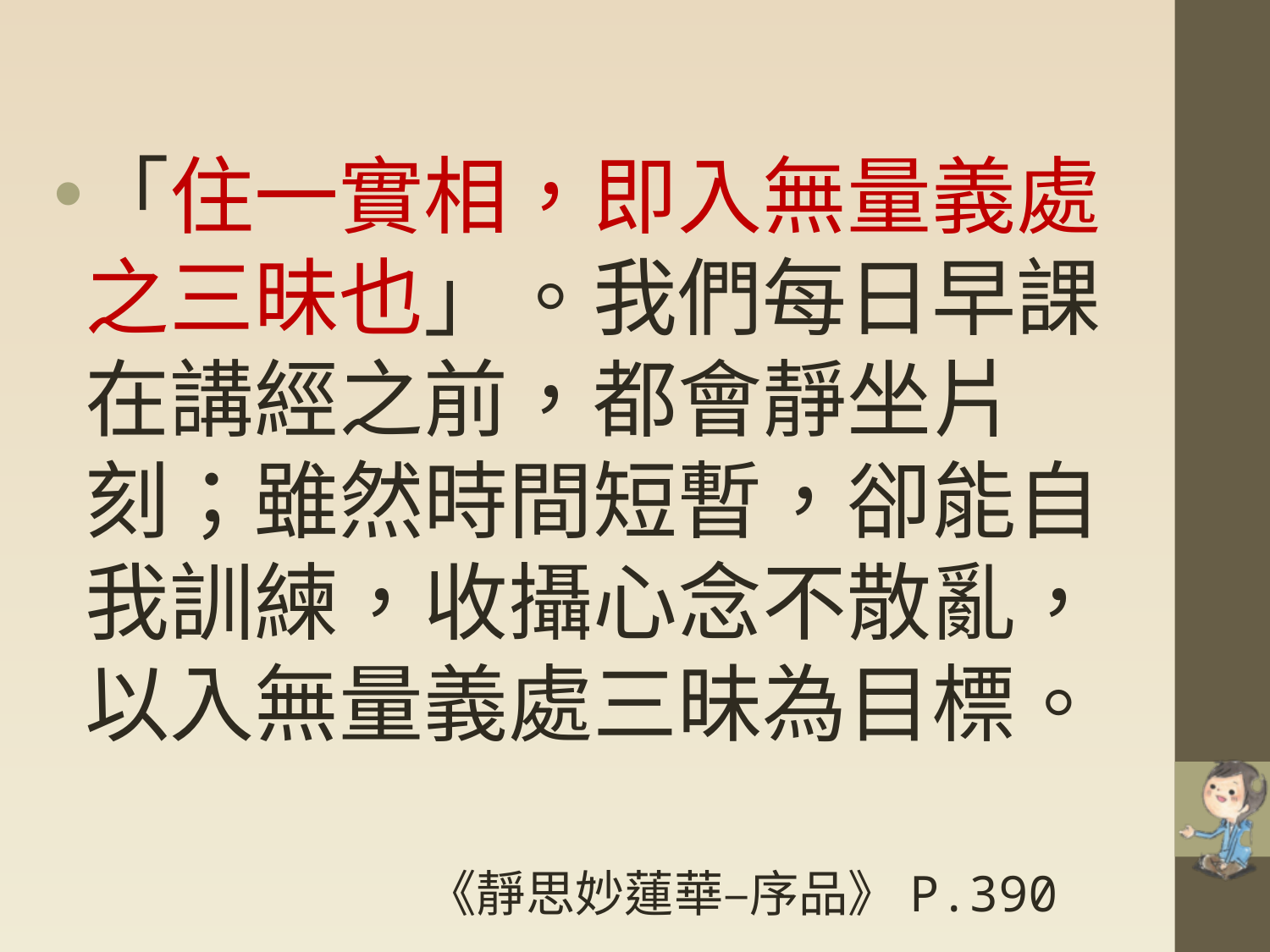

「住一實相，即入無量義處之三昧也」。我們每日早課在講經之前，都會靜坐片刻；雖然時間短暫，卻能自我訓練，收攝心念不散亂，以入無量義處三昧為目標。
《靜思妙蓮華–序品》P.390